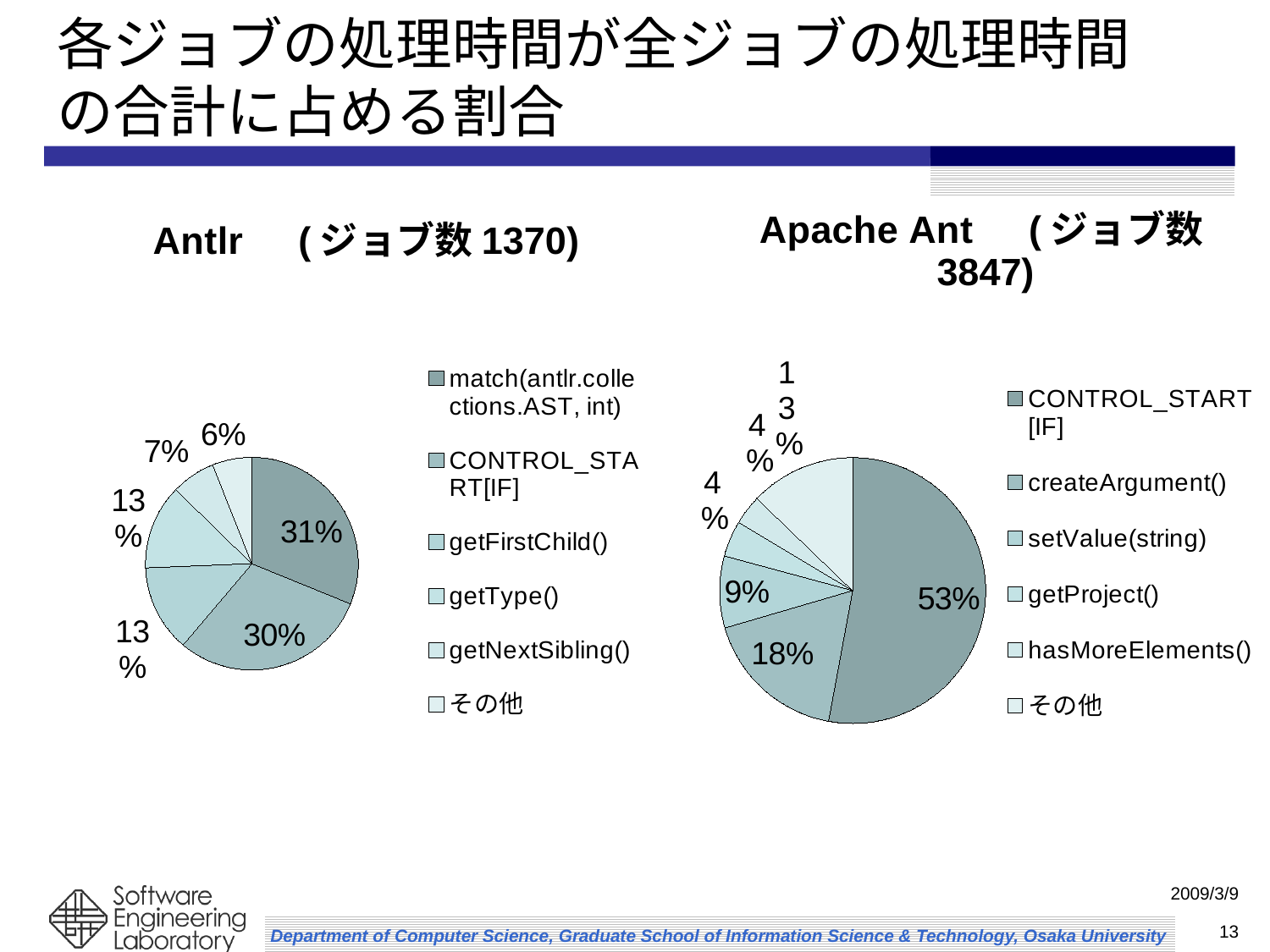

# 各ジョブの処理時間が全ジョブの処理時間 の合計に占める割合

### Chart: Antlr　(ジョブ数1370)

| Category | 処理時間 |
|---|---|
| match(antlr.collections.AST, int) | 115573.0 |
| CONTROL_START[IF] | 111415.0 |
| getFirstChild() | 48806.0 |
| getType() | 48080.0 |
| getNextSibling() | 24789.0 |
| その他 | 22277.0 |

### Chart: Apache Ant　(ジョブ数3847)

| Category |  |
|---|---|
| CONTROL_START[IF] | 429064.0 |
| createArgument() | 142405.0 |
| setValue(string) | 70815.0 |
| getProject() | 35589.0 |
| hasMoreElements() | 29302.0 |
| その他 | 103776.0 |
2009/3/9
13